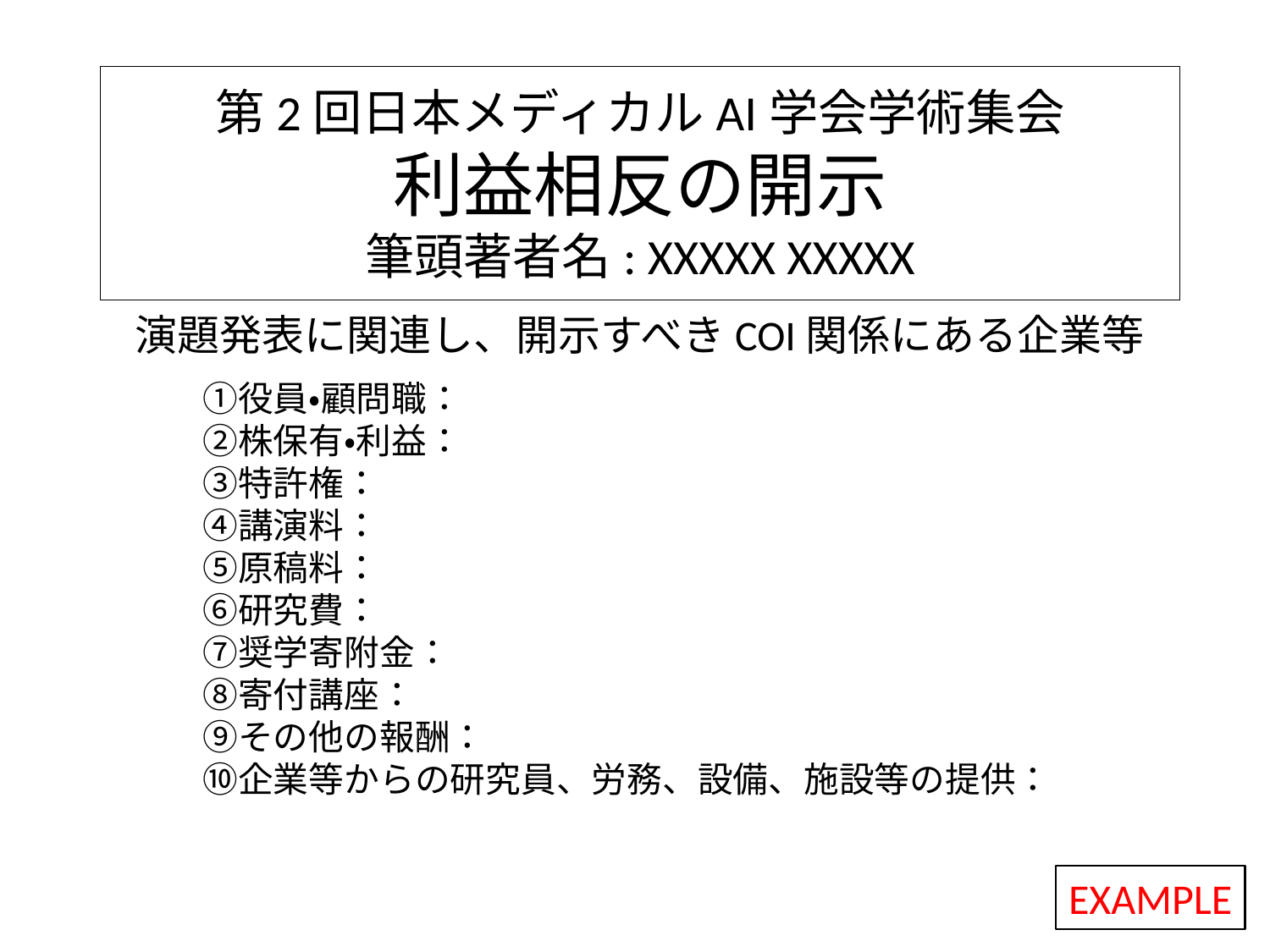

# 第2回日本メディカルAI学会学術集会 利益相反の開示 筆頭著者名: XXXXX XXXXX
演題発表に関連し、開示すべきCOI関係にある企業等
　①役員・顧問職：
　②株保有・利益：
　③特許権：
　④講演料：
　⑤原稿料：
　⑥研究費：
　⑦奨学寄附金：
　⑧寄付講座：
　⑨その他の報酬：
　⑩企業等からの研究員、労務、設備、施設等の提供：

EXAMPLE